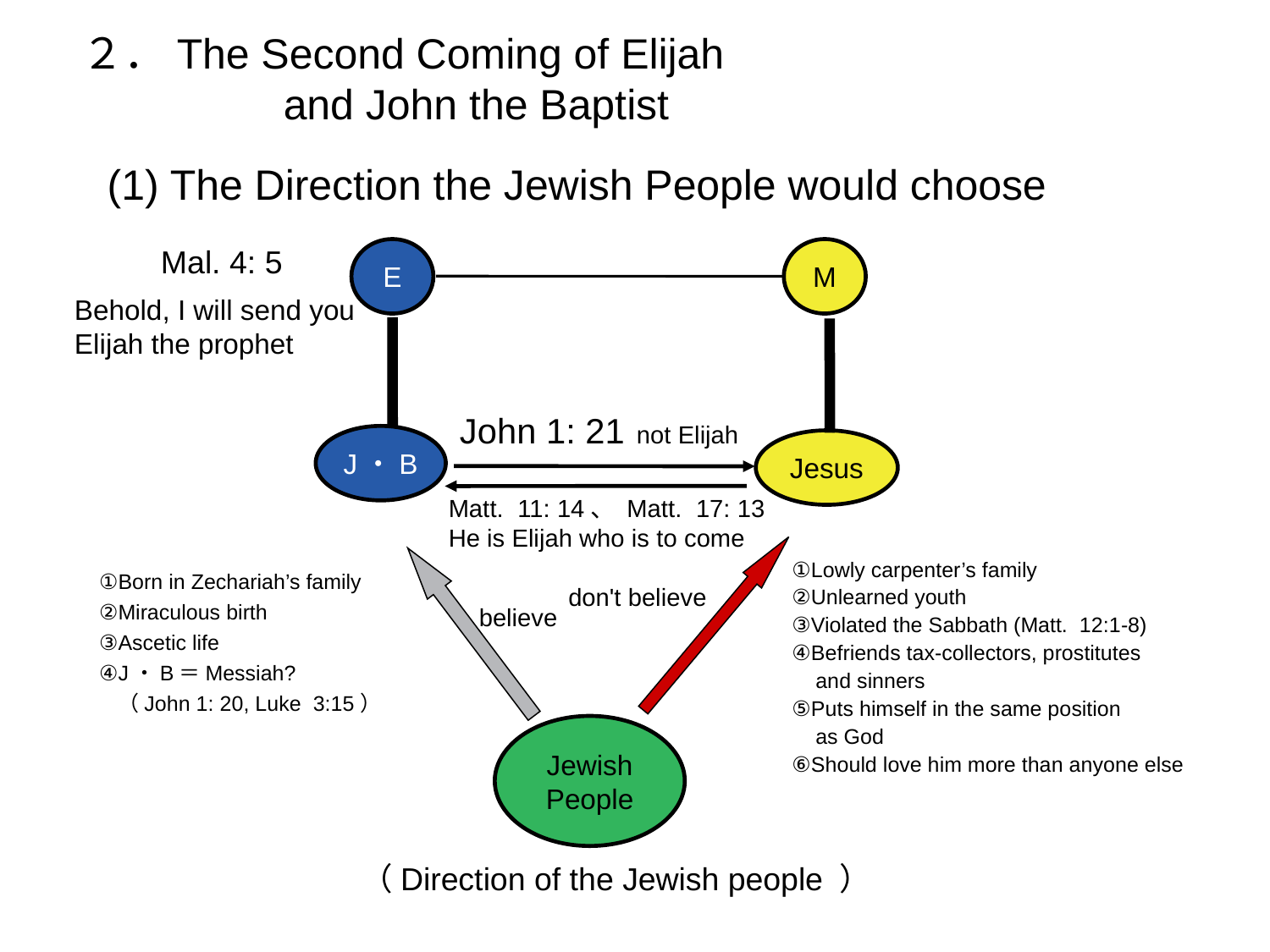

２．The Second Coming of Elijah
                 and John the Baptist
(1) The Direction the Jewish People would choose
Mal. 4: 5
E
M

Behold, I will send you
Elijah the prophet

John 1: 21 not Elijah
J・B
Jesus

Matt.  11: 14、 Matt.  17: 13
He is Elijah who is to come
①Lowly carpenter’s family
②Unlearned youth
③Violated the Sabbath (Matt.  12:1-8)‏
④Befriends tax-collectors, prostitutes
    and sinners
⑤Puts himself in the same position
    as God
⑥Should love him more than anyone else
①Born in Zechariah’s family
②Miraculous birth
③Ascetic life
④J・B＝Messiah?
   （John 1: 20, Luke  3:15）
don't believe
believe

Jewish
People
（Direction of the Jewish people ）